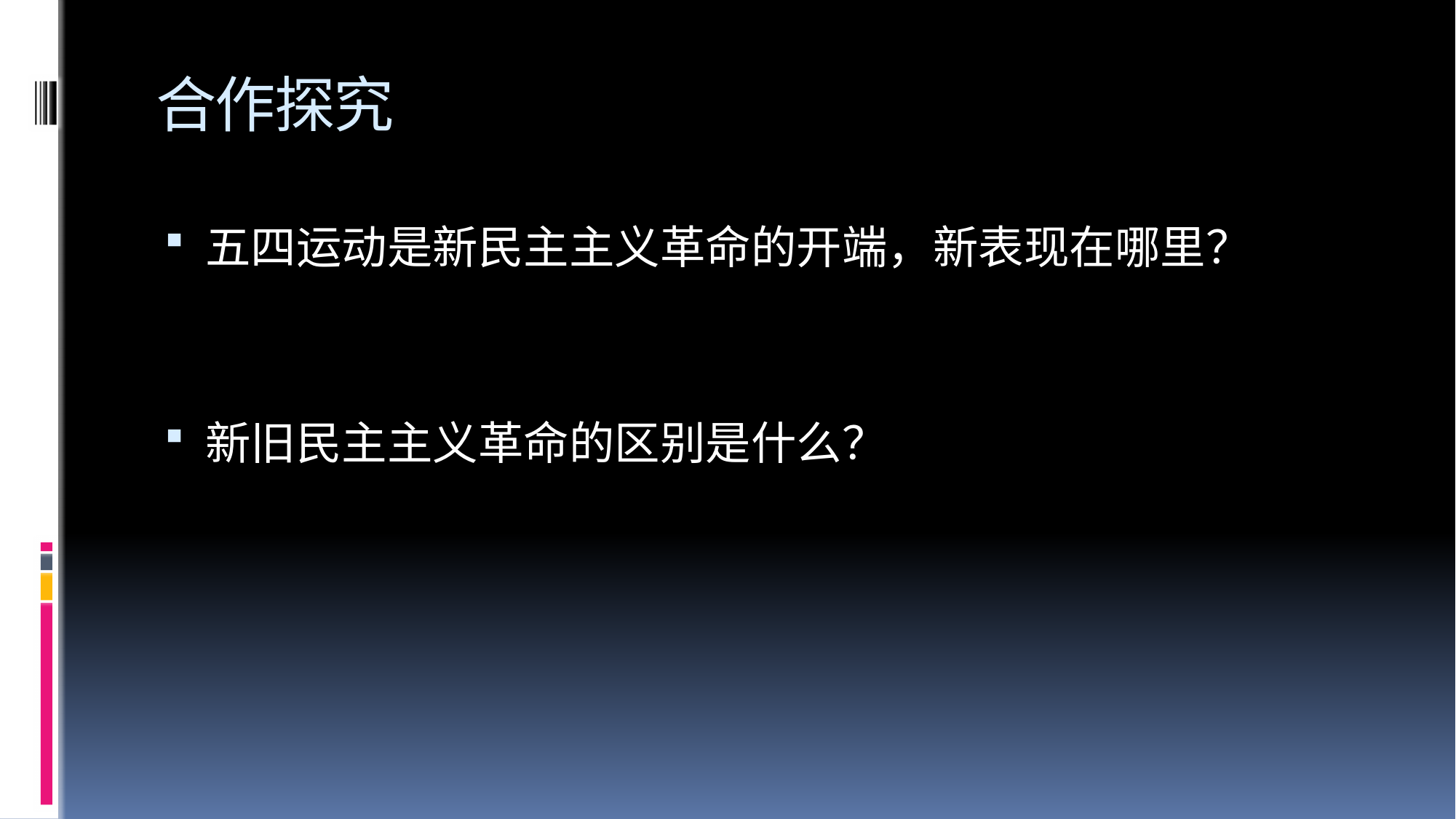

# 合作探究
五四运动是新民主主义革命的开端，新表现在哪里？

新旧民主主义革命的区别是什么？